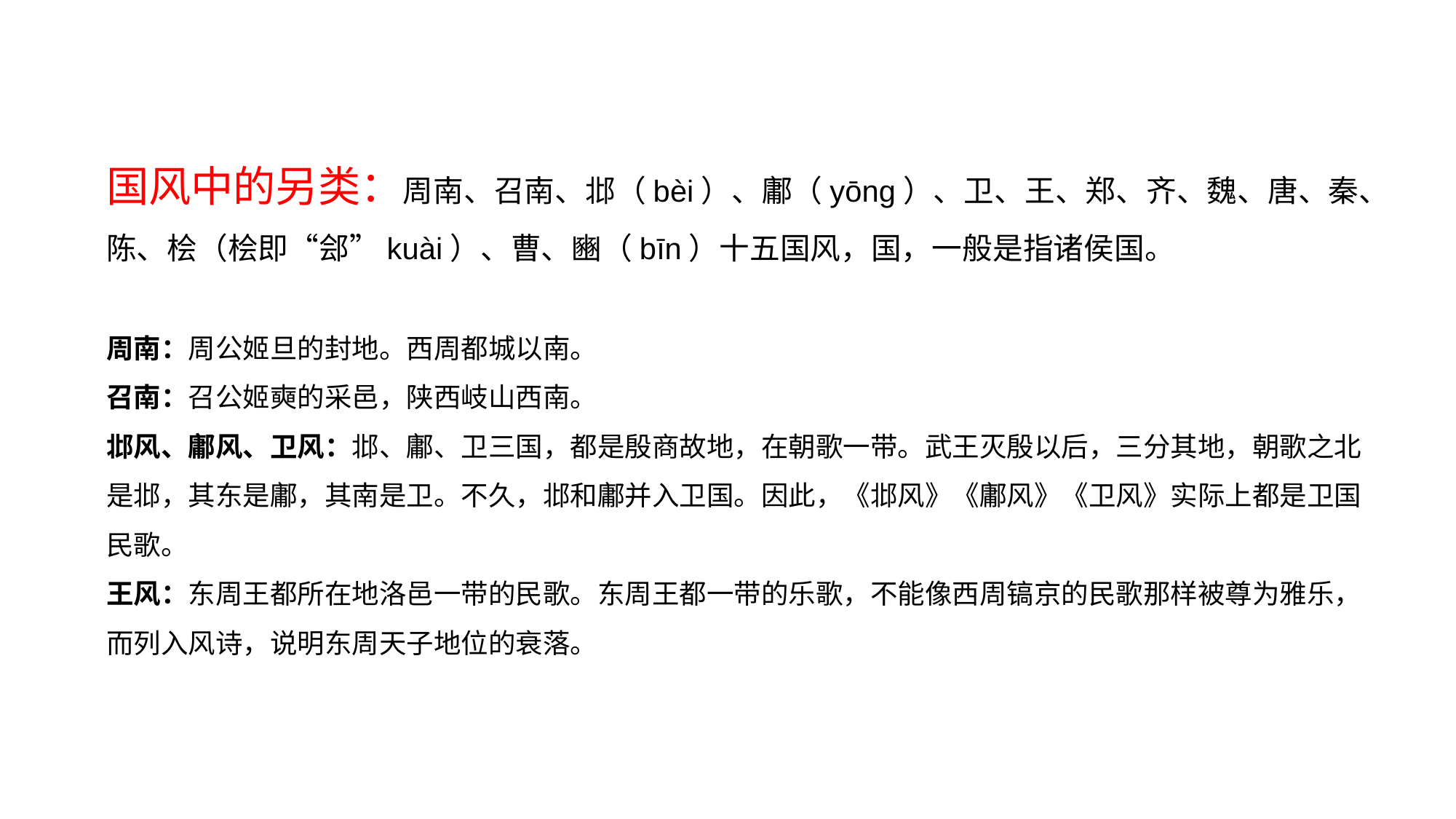

国风中的另类：周南、召南、邶（bèi）、鄘（yōng）、卫、王、郑、齐、魏、唐、秦、陈、桧（桧即“郐”kuài）、曹、豳（bīn）十五国风，国，一般是指诸侯国。

周南：周公姬旦的封地。西周都城以南。
召南：召公姬奭的采邑，陕西岐山西南。
邶风、鄘风、卫风：邶、鄘、卫三国，都是殷商故地，在朝歌一带。武王灭殷以后，三分其地，朝歌之北是邶，其东是鄘，其南是卫。不久，邶和鄘并入卫国。因此，《邶风》《鄘风》《卫风》实际上都是卫国民歌。
王风：东周王都所在地洛邑一带的民歌。东周王都一带的乐歌，不能像西周镐京的民歌那样被尊为雅乐，而列入风诗，说明东周天子地位的衰落。